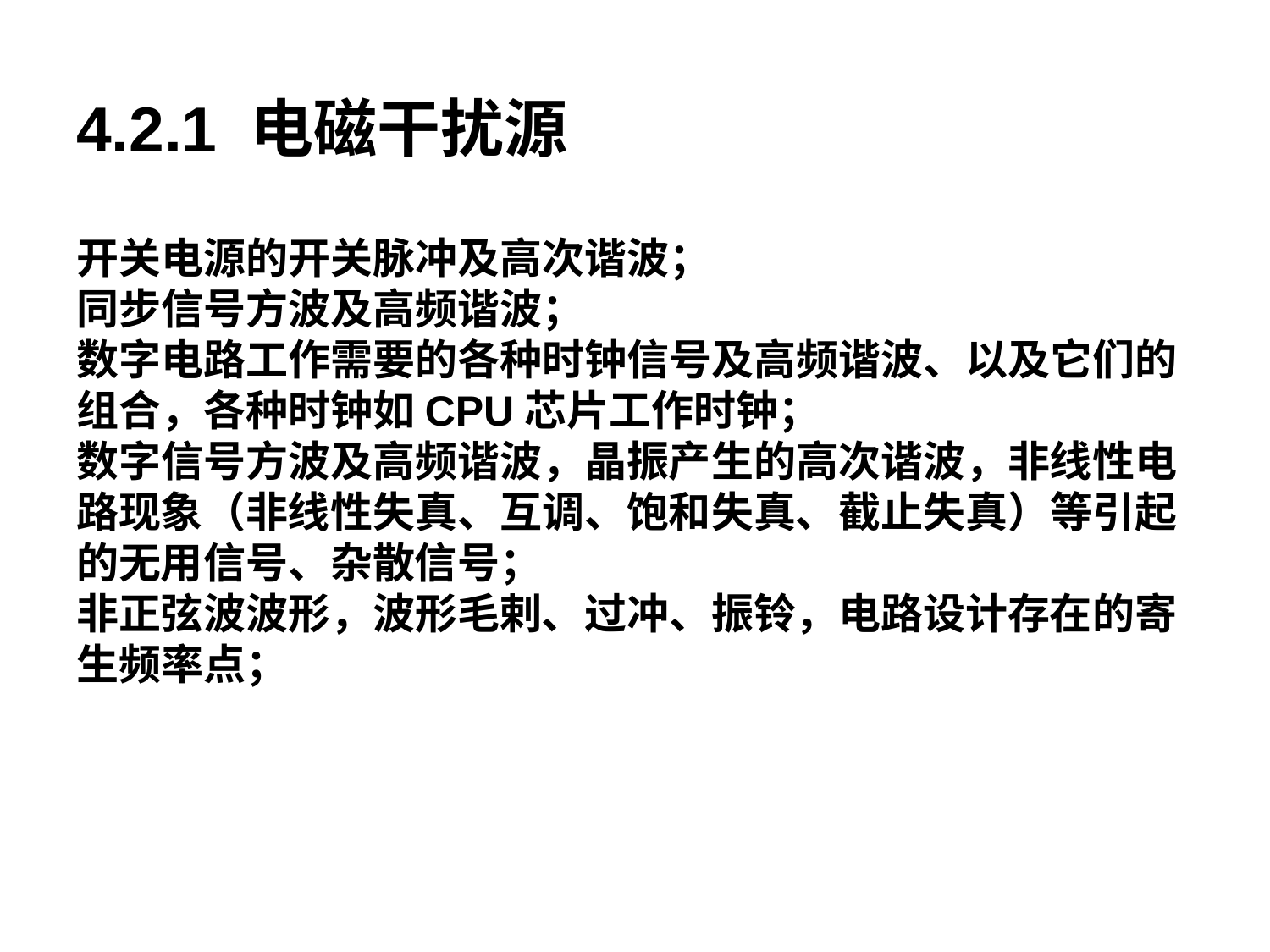

# 4.2.1 电磁干扰源
开关电源的开关脉冲及高次谐波；
同步信号方波及高频谐波；
数字电路工作需要的各种时钟信号及高频谐波、以及它们的组合，各种时钟如CPU芯片工作时钟；
数字信号方波及高频谐波，晶振产生的高次谐波，非线性电路现象（非线性失真、互调、饱和失真、截止失真）等引起的无用信号、杂散信号；
非正弦波波形，波形毛剌、过冲、振铃，电路设计存在的寄生频率点；

18